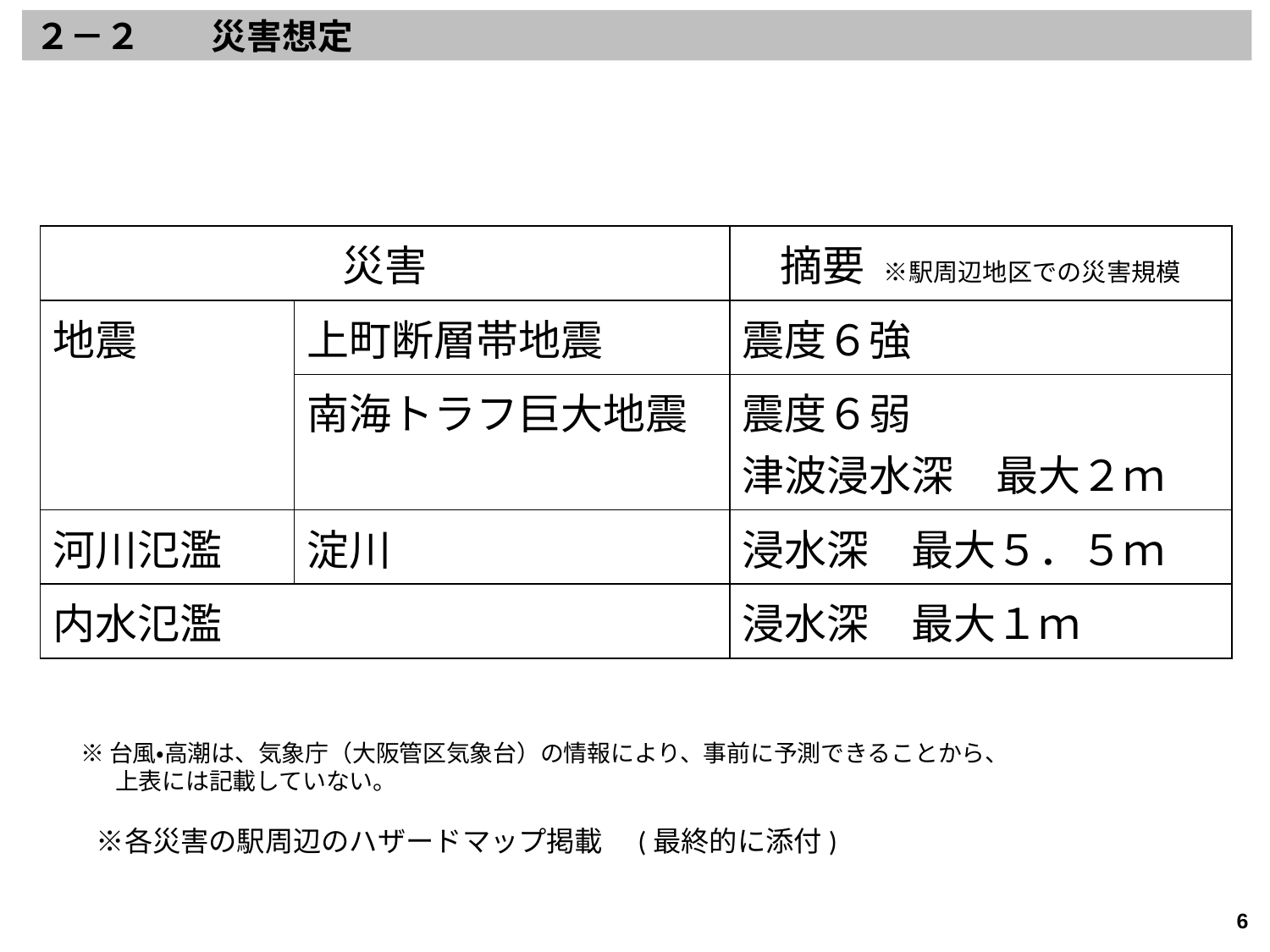

２－２　　災害想定
| 災害 |  | 摘要 ※駅周辺地区での災害規模 |
| --- | --- | --- |
| 地震 | 上町断層帯地震 | 震度６強 |
|  | 南海トラフ巨大地震 | 震度６弱 津波浸水深　最大２ｍ |
| 河川氾濫 | 淀川 | 浸水深　最大５．５ｍ |
| 内水氾濫 |  | 浸水深　最大１ｍ |

※台風・高潮は、気象庁（大阪管区気象台）の情報により、事前に予測できることから、
　  上表には記載していない。
　※各災害の駅周辺のハザードマップ掲載　(最終的に添付)
6